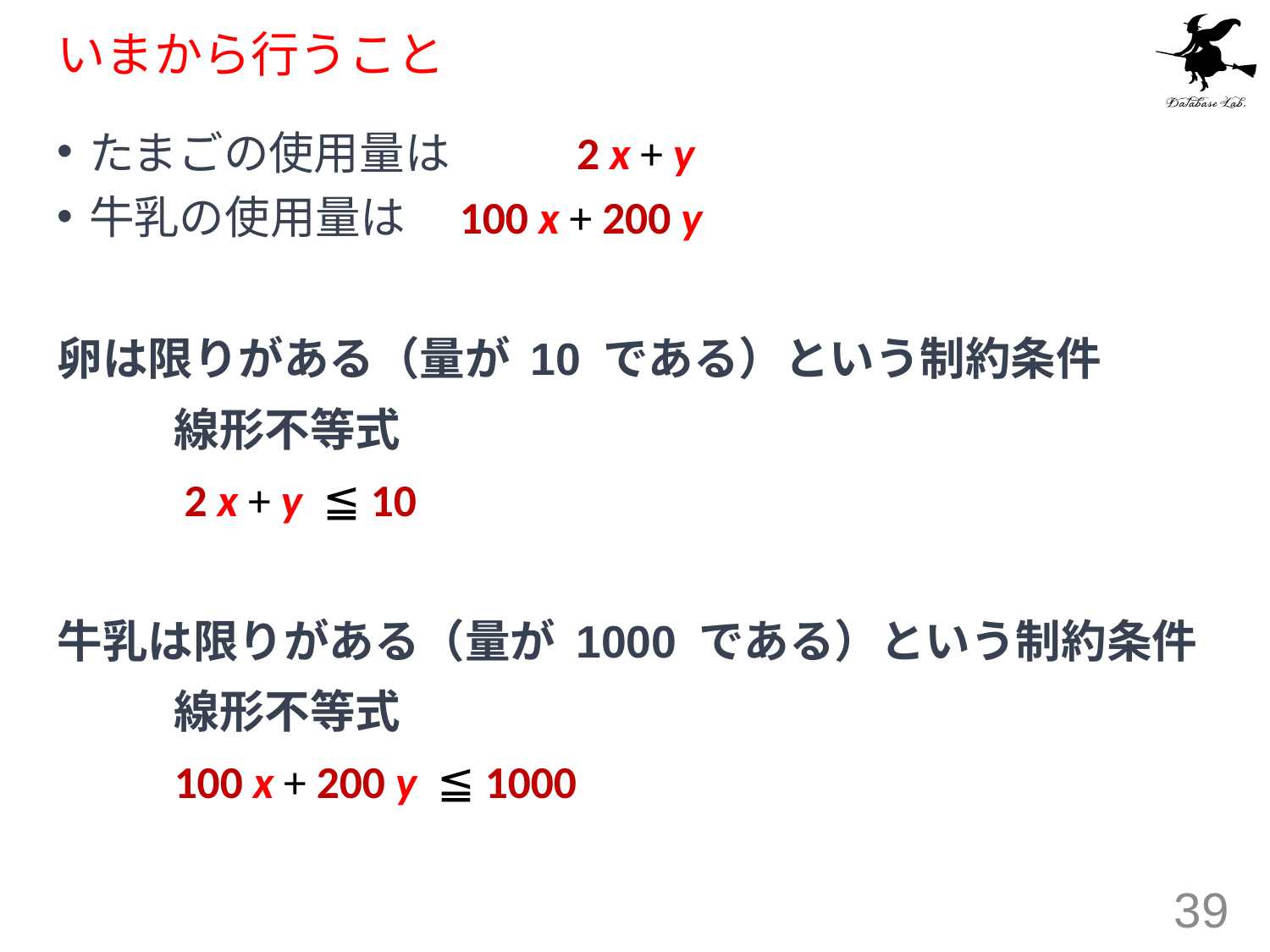

# いまから行うこと
たまごの使用量は	 2 x + y
牛乳の使用量は		 100 x + 200 y

卵は限りがある（量が 10 である）という制約条件
	線形不等式
	 2 x + y  ≦ 10

牛乳は限りがある（量が 1000 である）という制約条件
	線形不等式
	100 x + 200 y  ≦ 1000

39